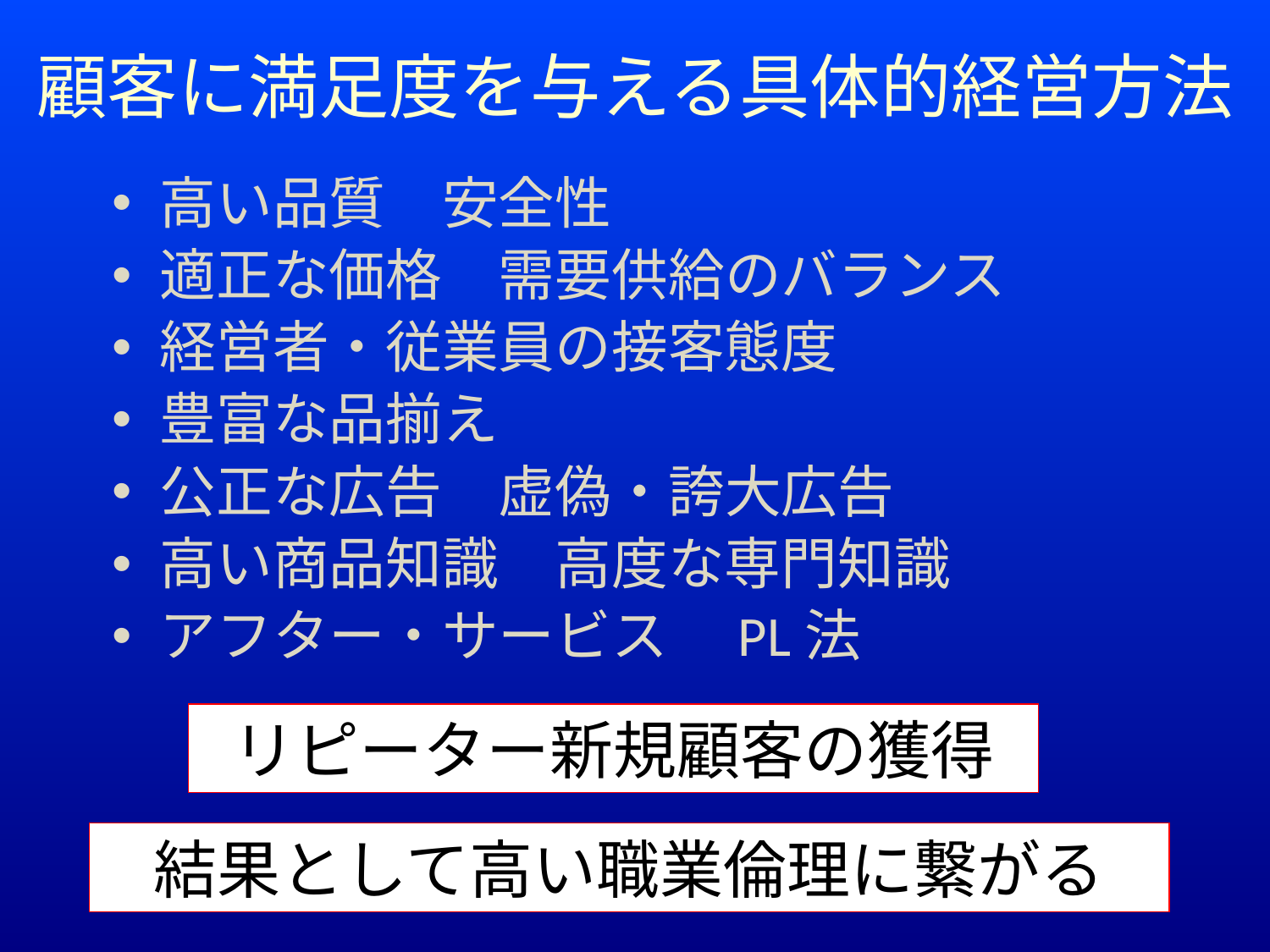

顧客に満足度を与える具体的経営方法
高い品質　安全性
適正な価格　需要供給のバランス
経営者・従業員の接客態度
豊富な品揃え
公正な広告　虚偽・誇大広告
高い商品知識　高度な専門知識
アフター・サービス　PL法
リピーター新規顧客の獲得
結果として高い職業倫理に繋がる